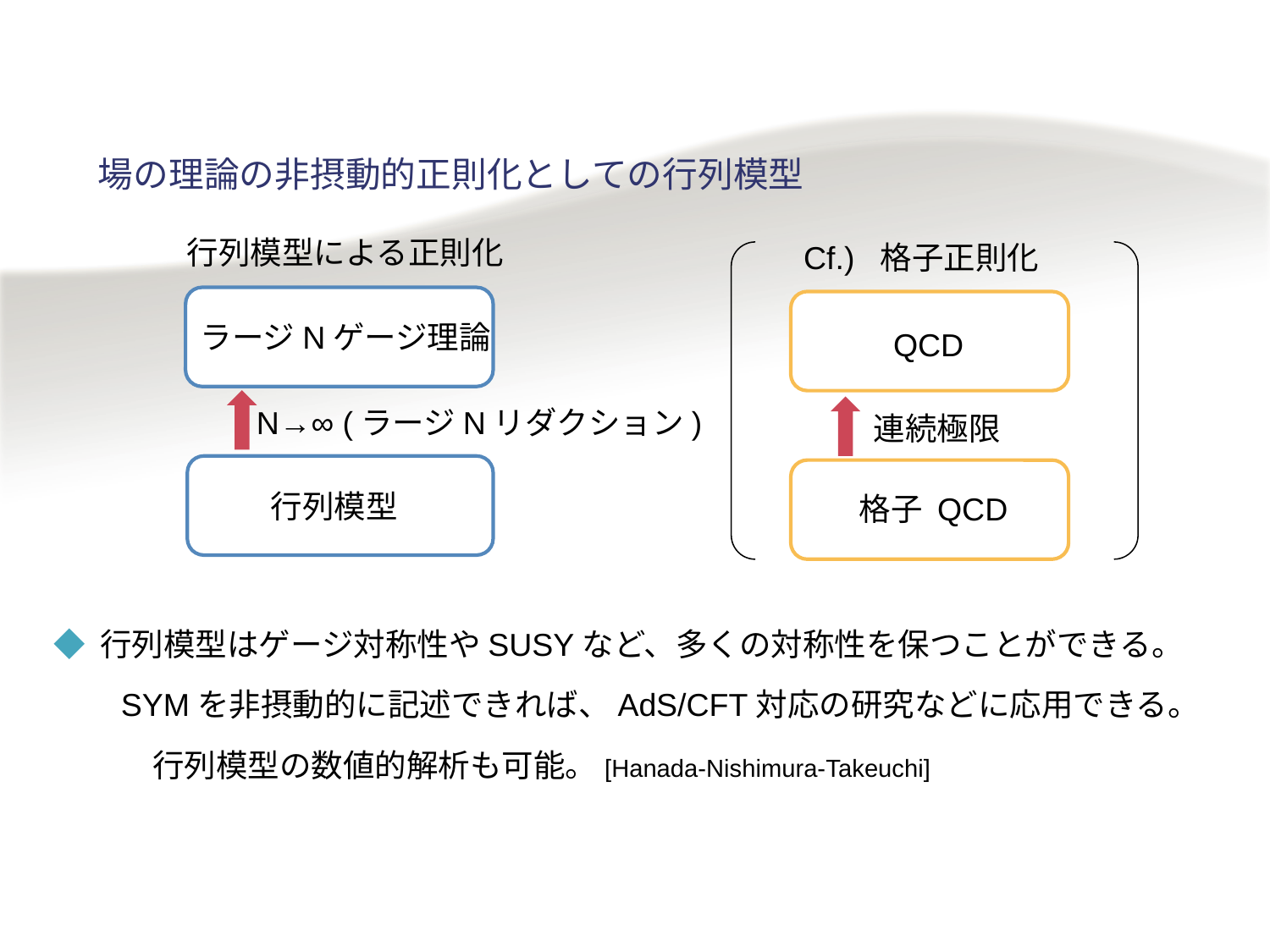

場の理論の非摂動的正則化としての行列模型
行列模型による正則化
Cf.)  格子正則化

ラージNゲージ理論
QCD
N→∞ (ラージNリダクション)
連続極限

行列模型
格子 QCD

◆ 行列模型はゲージ対称性やSUSYなど、多くの対称性を保つことができる。
SYMを非摂動的に記述できれば、AdS/CFT対応の研究などに応用できる。
行列模型の数値的解析も可能。[Hanada-Nishimura-Takeuchi]